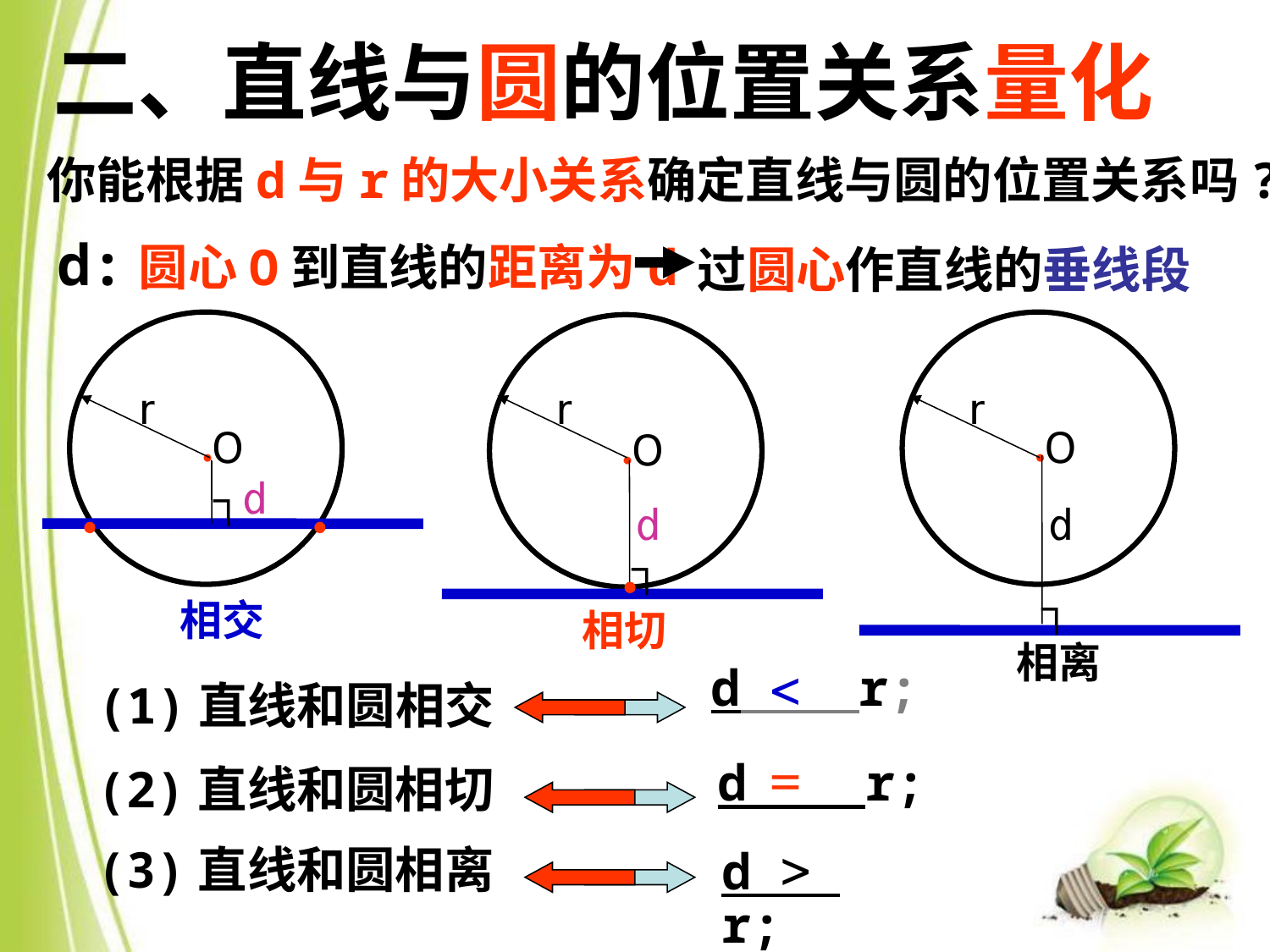

二、直线与圆的位置关系量化
你能根据d与r的大小关系确定直线与圆的位置关系吗?
d:圆心O到直线的距离为d

过圆心作直线的垂线段

●O

●O

●O

相交

相切
相离

r

r

r

d
┐

┐d

d
┐

d    r;
<
(1)直线和圆相交

=
(2)直线和圆相切
d    r;

(3)直线和圆相离
>
d    r;